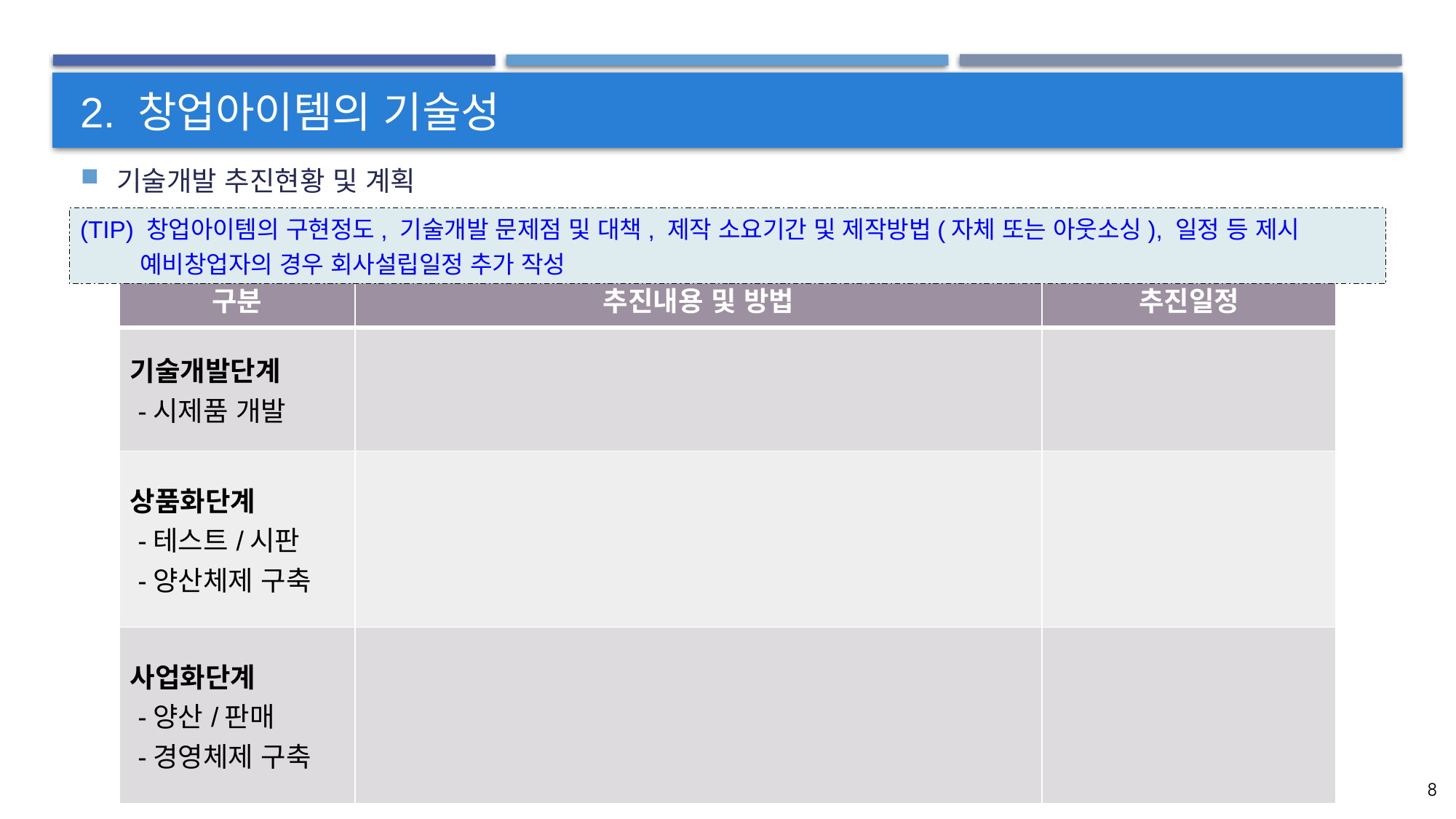

# 2. 창업아이템의 기술성
기술개발 추진현황 및 계획
(TIP) 창업아이템의 구현정도, 기술개발 문제점 및 대책, 제작 소요기간 및 제작방법(자체 또는 아웃소싱), 일정 등 제시
        예비창업자의 경우 회사설립일정 추가 작성
| 구분 | 추진내용 및 방법 | 추진일정 |
| --- | --- | --- |
| 기술개발단계 -시제품 개발 |  |  |
| 상품화단계 -테스트/시판 -양산체제 구축 |  |  |
| 사업화단계 -양산/판매 -경영체제 구축 |  |  |
8